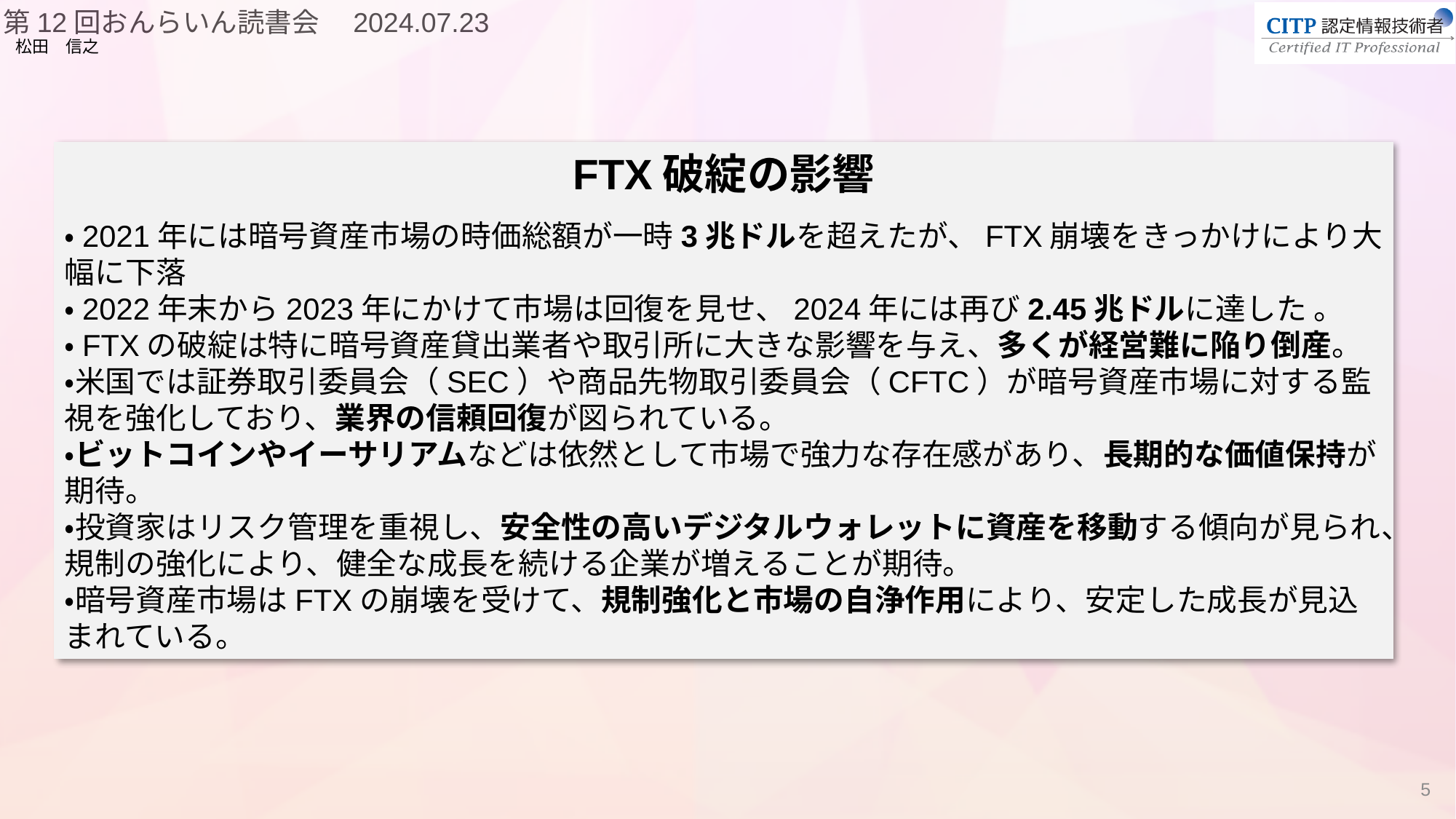

FTX破綻の影響

・2021年には暗号資産市場の時価総額が一時3兆ドルを超えたが、FTX崩壊をきっかけにより大幅に下落
・2022年末から2023年にかけて市場は回復を見せ、2024年には再び2.45兆ドルに達した​ ​。
・FTXの破綻は特に暗号資産貸出業者や取引所に大きな影響を与え、多くが経営難に陥り倒産。
・米国では証券取引委員会（SEC）や商品先物取引委員会（CFTC）が暗号資産市場に対する監視を強化しており、業界の信頼回復が図られている。
・ビットコインやイーサリアムなどは依然として市場で強力な存在感があり、長期的な価値保持が期待。
・投資家はリスク管理を重視し、安全性の高いデジタルウォレットに資産を移動する傾向が見られ、規制の強化により、健全な成長を続ける企業が増えることが期待。
・暗号資産市場はFTXの崩壊を受けて、規制強化と市場の自浄作用により、安定した成長が見込まれている。
5